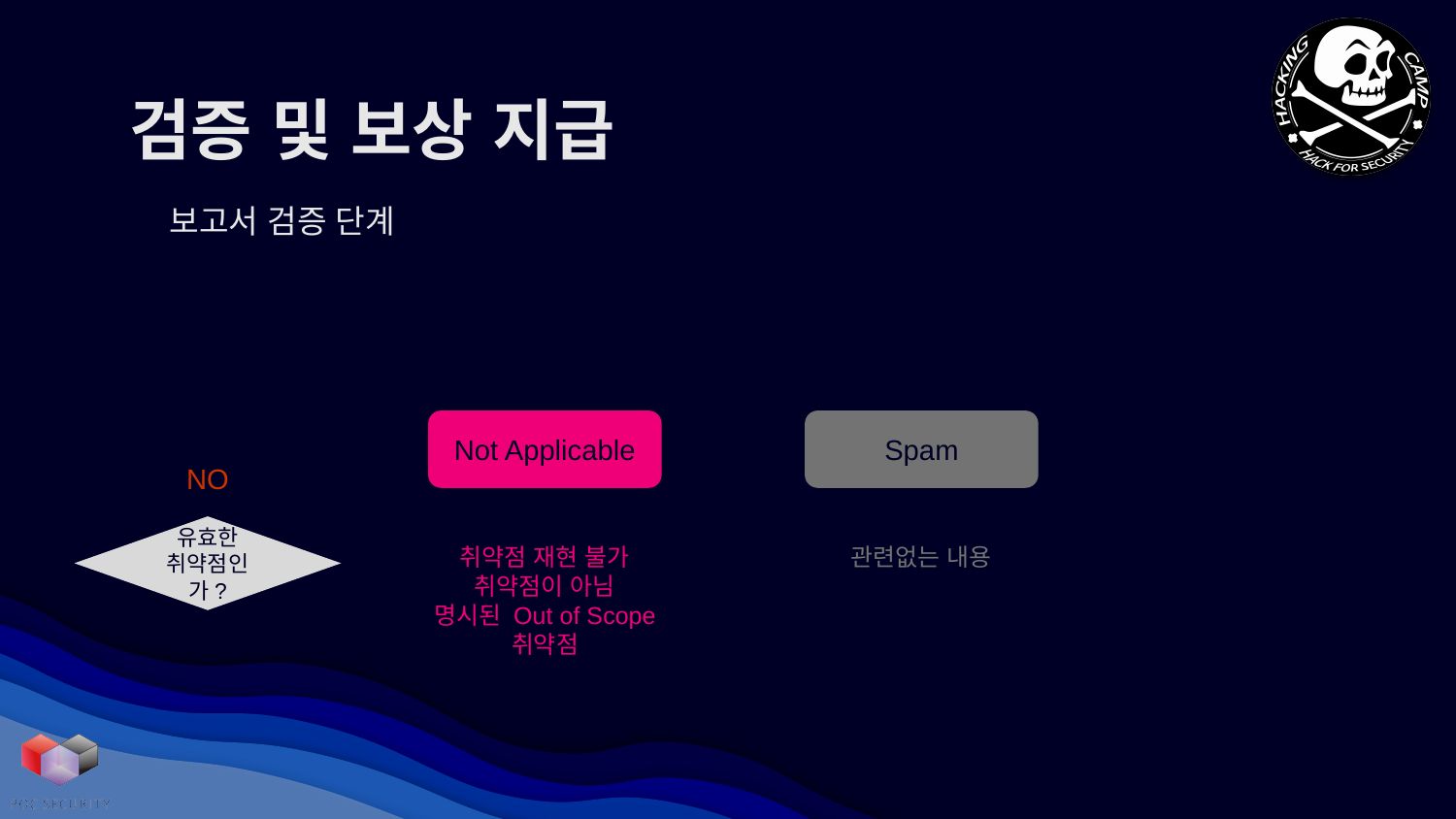

# 검증 및 보상 지급
보고서 검증 단계
Not Applicable
Spam
NO
유효한
취약점인가?
취약점 재현 불가
취약점이 아님
명시된 Out of Scope 취약점
관련없는 내용